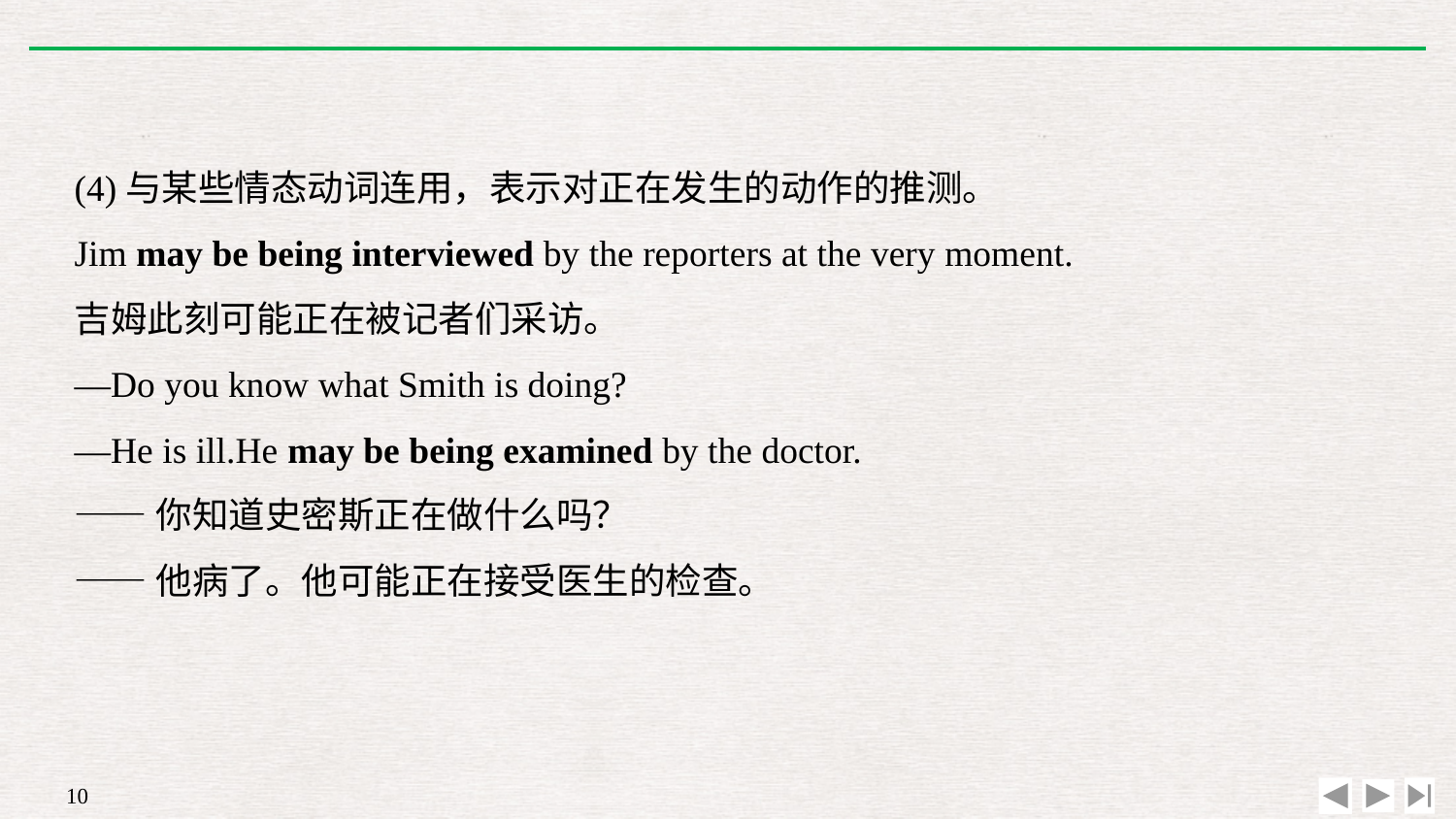

(4)与某些情态动词连用，表示对正在发生的动作的推测。
Jim may be being interviewed by the reporters at the very moment.
吉姆此刻可能正在被记者们采访。
—Do you know what Smith is doing?
—He is ill.He may be being examined by the doctor.
——你知道史密斯正在做什么吗？
——他病了。他可能正在接受医生的检查。